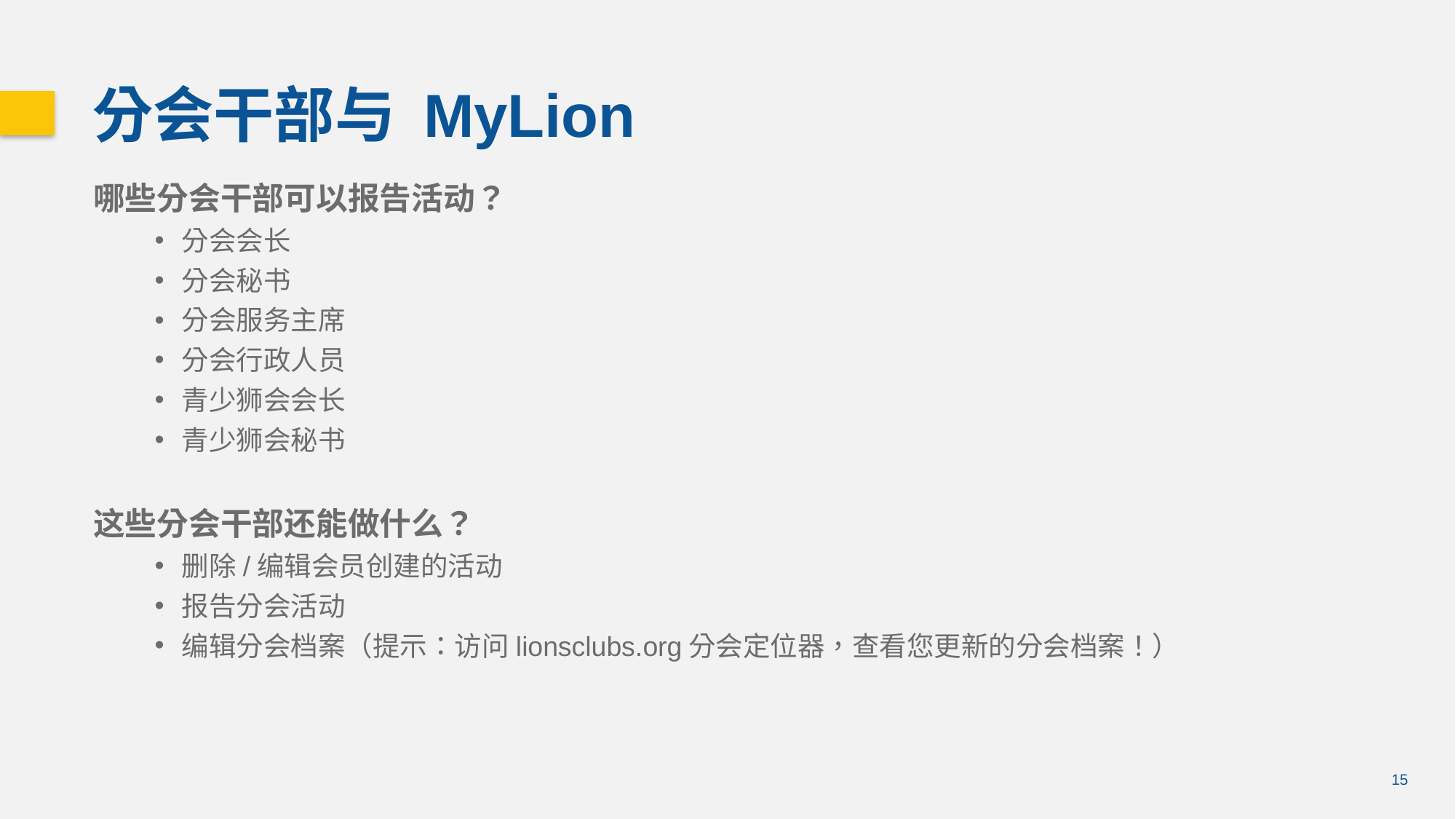

分会干部与 MyLion
哪些分会干部可以报告活动？
分会会长
分会秘书
分会服务主席
分会行政人员
青少狮会会长
青少狮会秘书

这些分会干部还能做什么？
删除/编辑会员创建的活动
报告分会活动
编辑分会档案（提示：访问lionsclubs.org分会定位器，查看您更新的分会档案！）